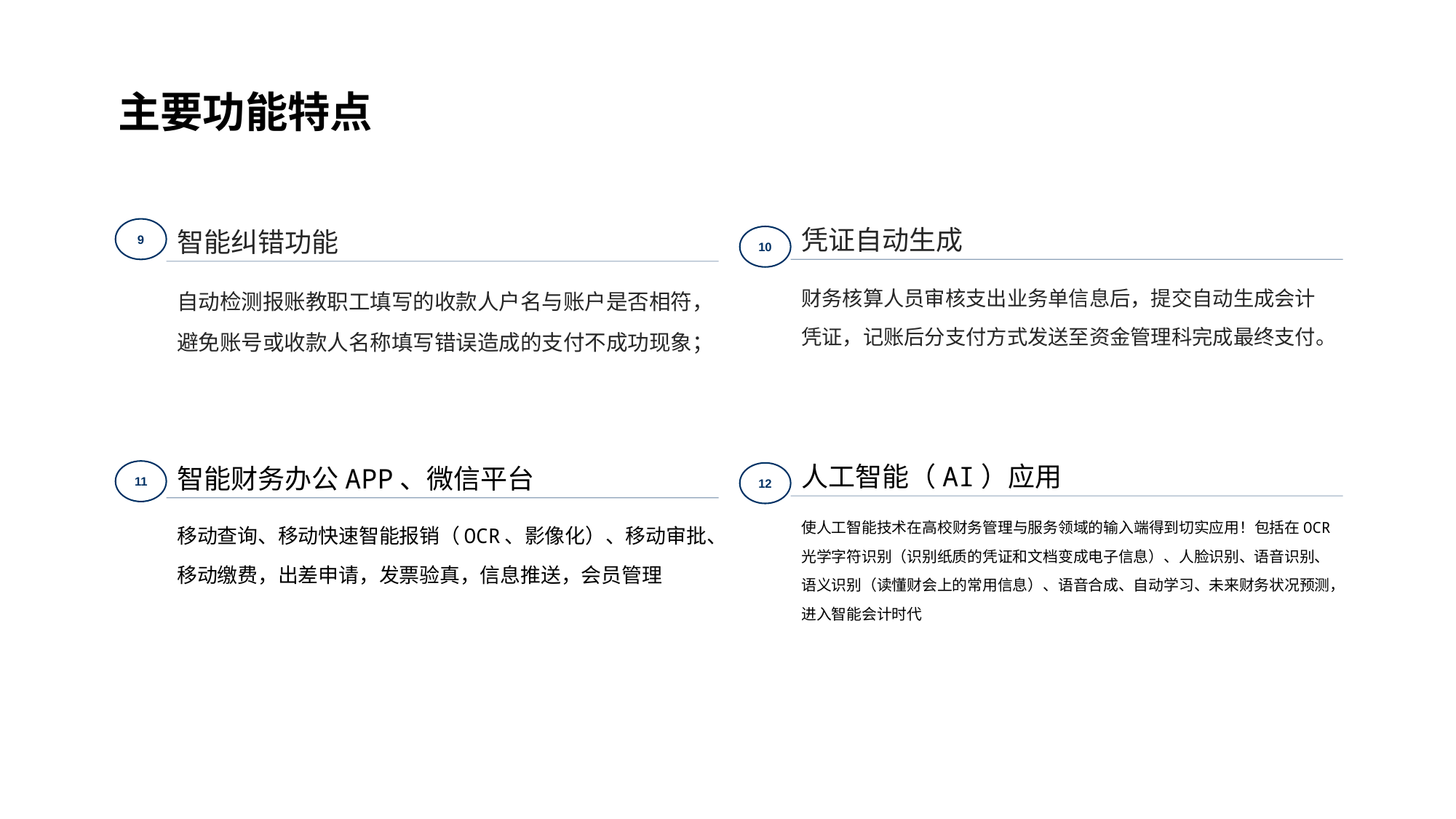

主要功能特点
凭证自动生成
智能纠错功能
9
10
财务核算人员审核支出业务单信息后，提交自动生成会计凭证，记账后分支付方式发送至资金管理科完成最终支付。
自动检测报账教职工填写的收款人户名与账户是否相符，避免账号或收款人名称填写错误造成的支付不成功现象；
人工智能（AI）应用
智能财务办公APP、微信平台

11
12
使人工智能技术在高校财务管理与服务领域的输入端得到切实应用！包括在OCR光学字符识别（识别纸质的凭证和文档变成电子信息）、人脸识别、语音识别、语义识别（读懂财会上的常用信息）、语音合成、自动学习、未来财务状况预测，进入智能会计时代
移动查询、移动快速智能报销（OCR、影像化）、移动审批、移动缴费，出差申请，发票验真，信息推送，会员管理